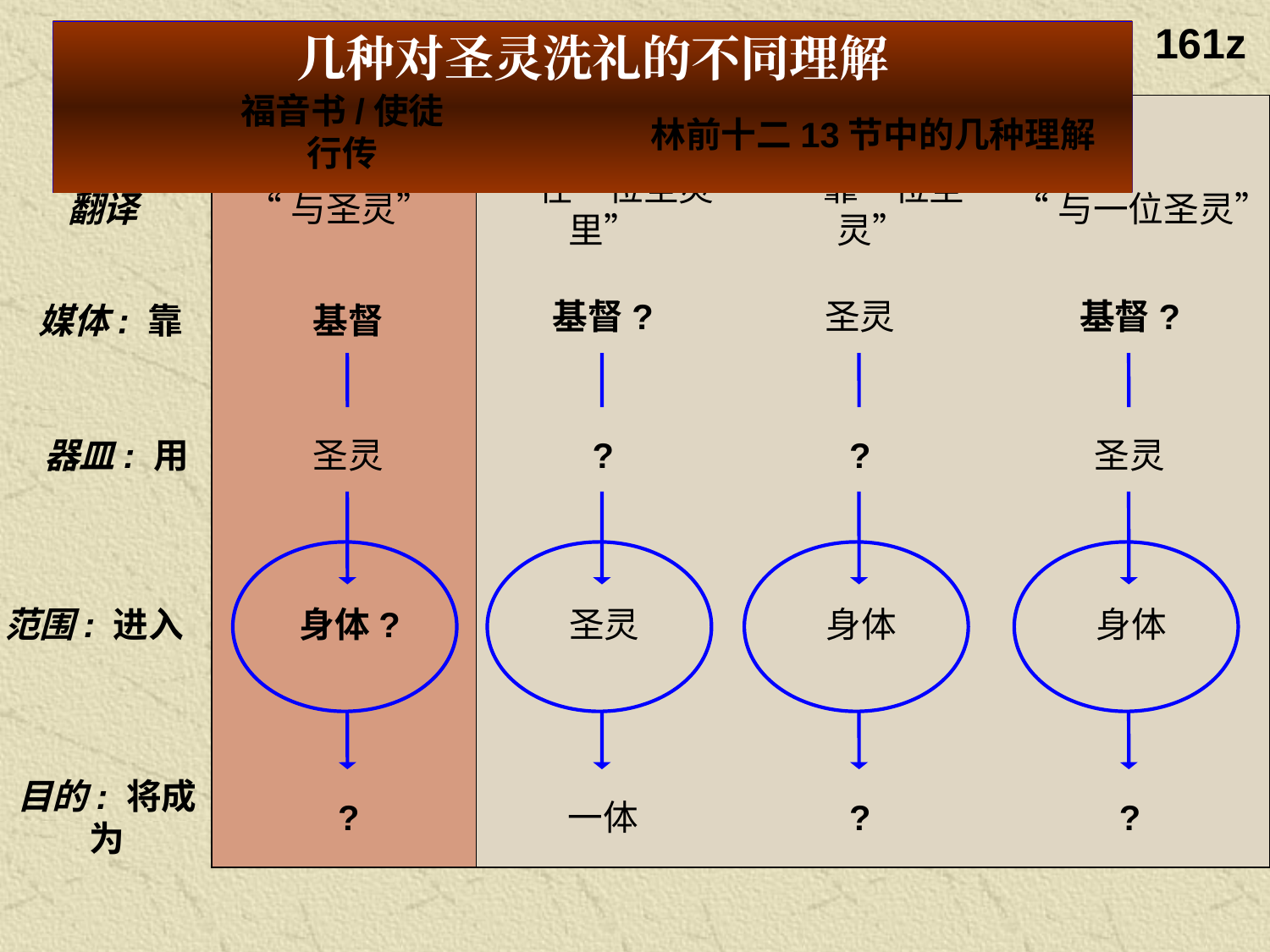

161z
几种对圣灵洗礼的不同理解
福音书/使徒行传

林前十二13节中的几种理解
翻译
“与圣灵”
“在一位圣灵里”
“靠一位圣灵”
“与一位圣灵”
基督?
圣灵
基督?
媒体: 靠
基督

器皿: 用
圣灵
?
?
圣灵

范围: 进入
身体?
圣灵
身体
身体

目的: 将成为
?
一体
?
?